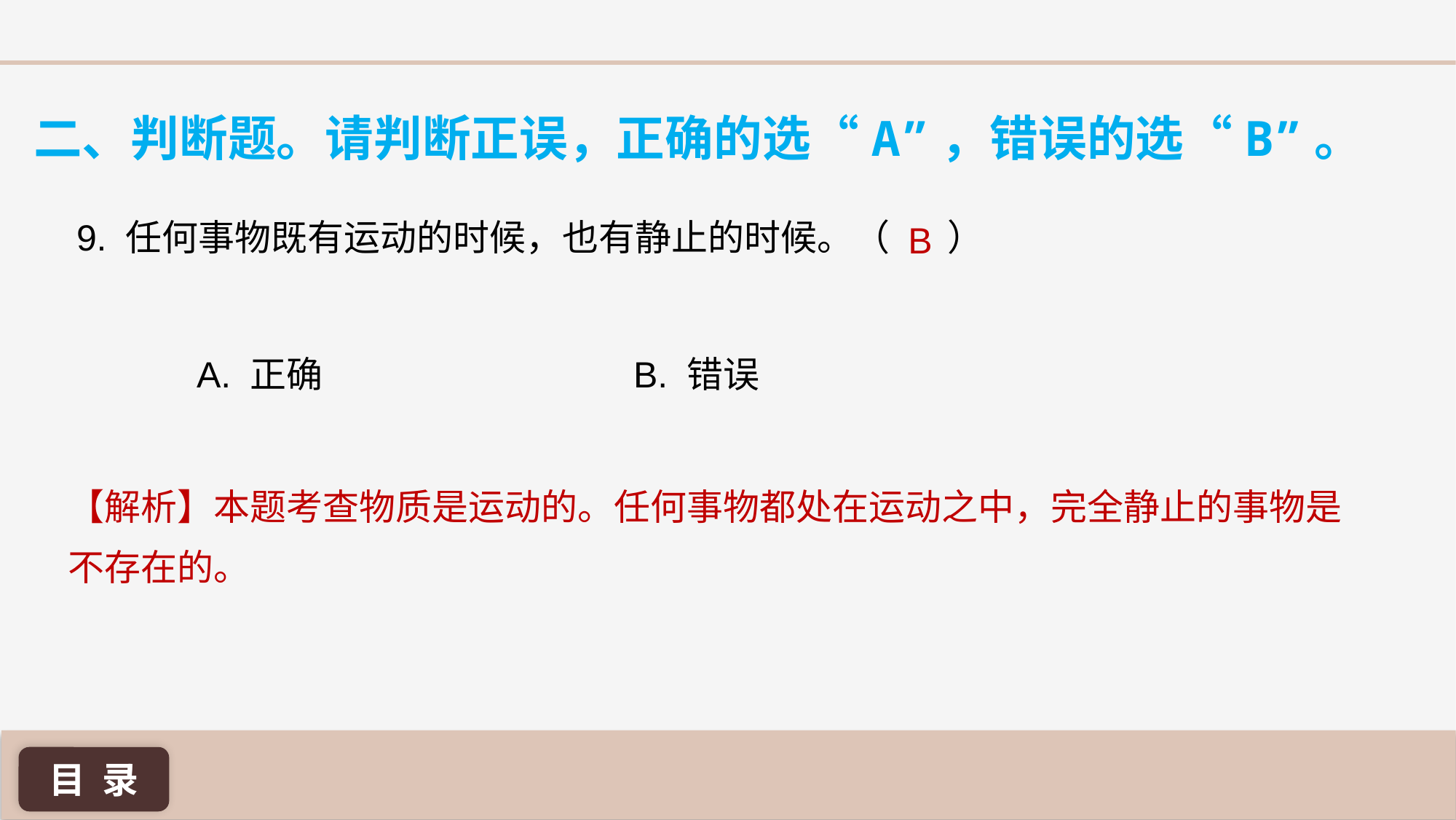

二、判断题。请判断正误，正确的选“A”，错误的选“B”。
B
9. 任何事物既有运动的时候，也有静止的时候。（       ）
A. 正确 			B. 错误
【解析】本题考查物质是运动的。任何事物都处在运动之中，完全静止的事物是不存在的。